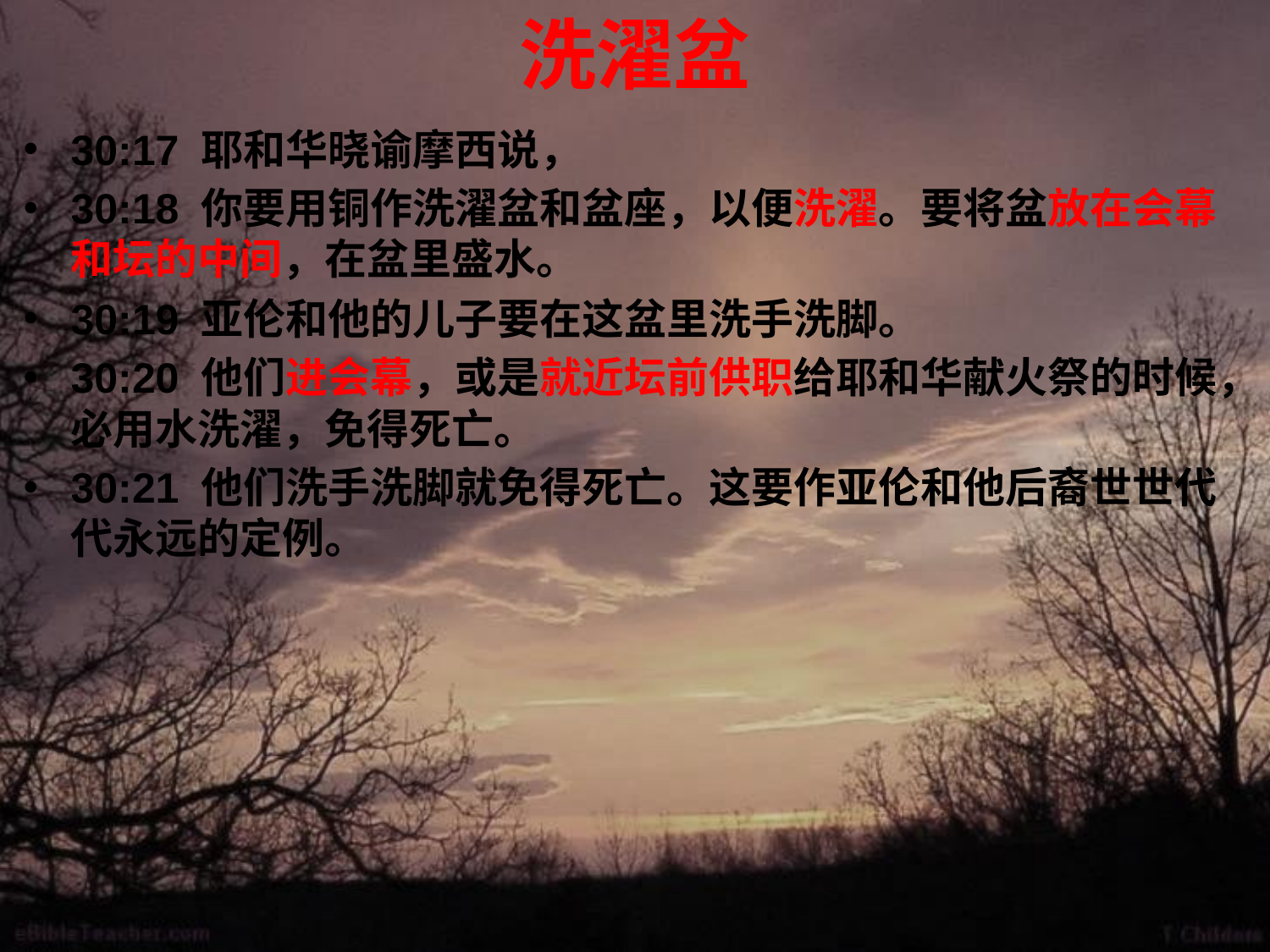

# 洗濯盆
30:17 耶和华晓谕摩西说，
30:18 你要用铜作洗濯盆和盆座，以便洗濯。要将盆放在会幕和坛的中间，在盆里盛水。
30:19 亚伦和他的儿子要在这盆里洗手洗脚。
30:20 他们进会幕，或是就近坛前供职给耶和华献火祭的时候，必用水洗濯，免得死亡。
30:21 他们洗手洗脚就免得死亡。这要作亚伦和他后裔世世代代永远的定例。